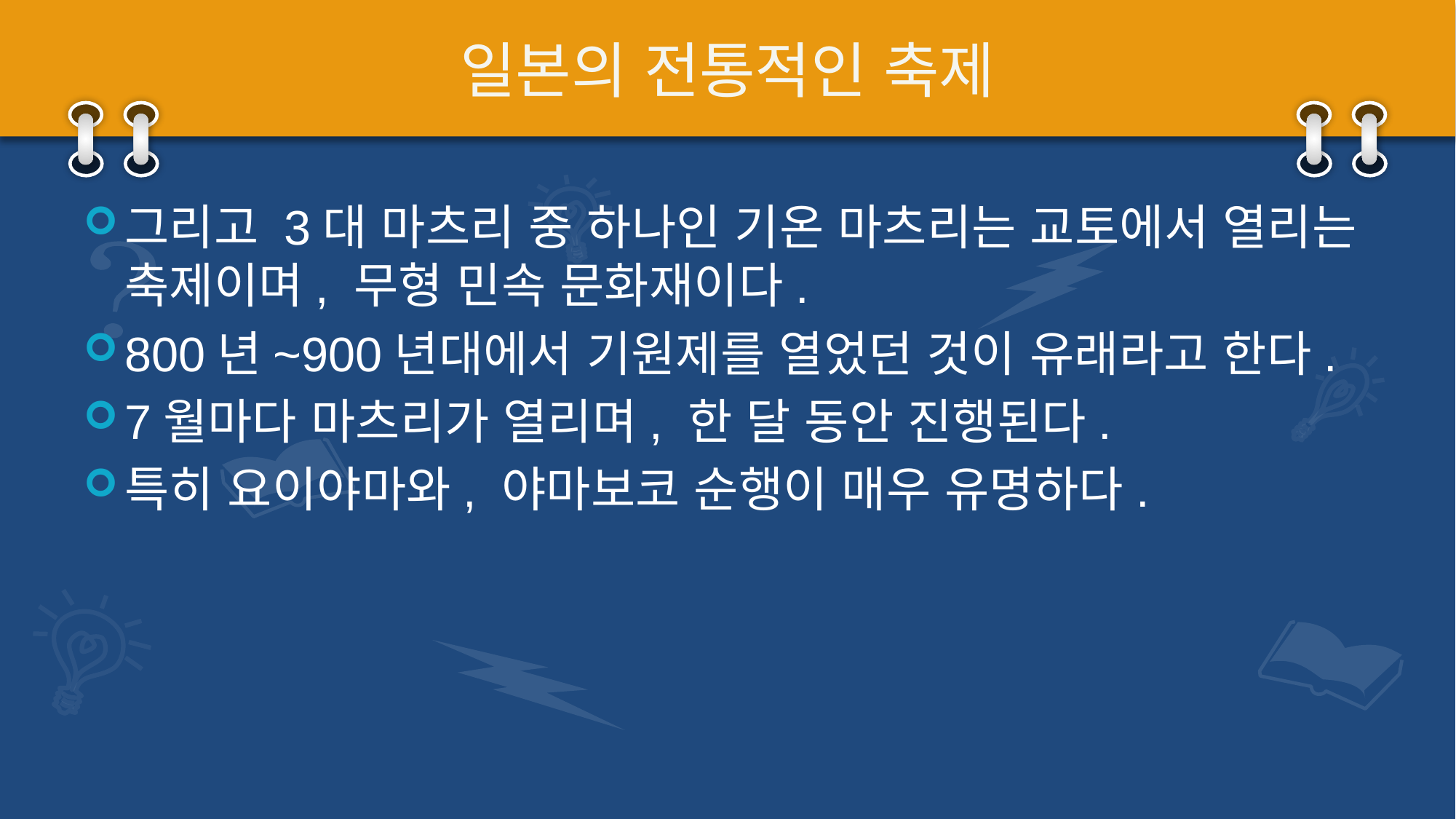

# 일본의 전통적인 축제
그리고 3대 마츠리 중 하나인 기온 마츠리는 교토에서 열리는 축제이며, 무형 민속 문화재이다.
800년~900년대에서 기원제를 열었던 것이 유래라고 한다.
7월마다 마츠리가 열리며, 한 달 동안 진행된다.
특히 요이야마와, 야마보코 순행이 매우 유명하다.